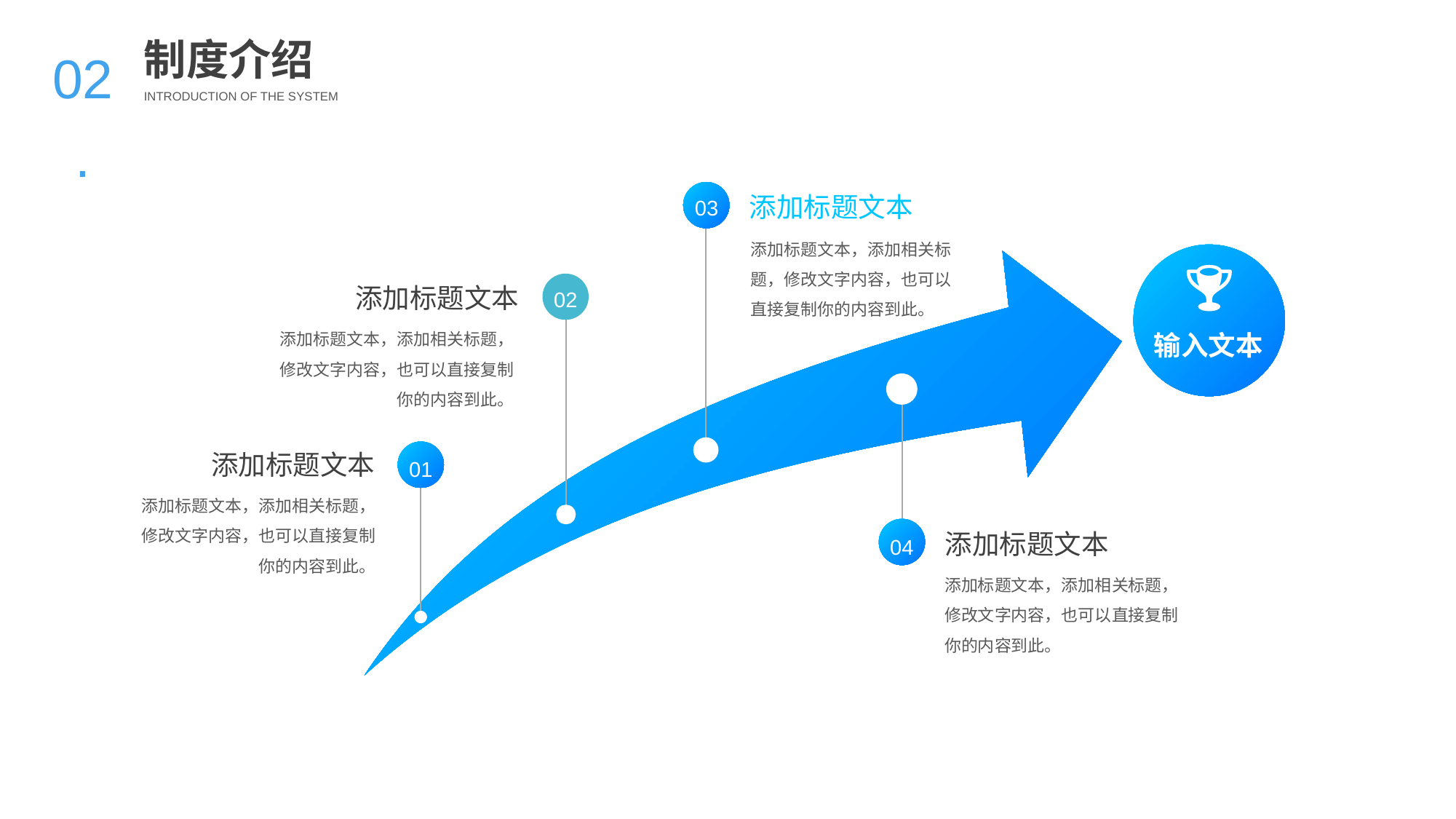

BY YUSHEN
02.
制度介绍
INTRODUCTION OF THE SYSTEM

添加标题文本
03

添加标题文本，添加相关标题，修改文字内容，也可以直接复制你的内容到此。

输入文本

添加标题文本
02

添加标题文本，添加相关标题，修改文字内容，也可以直接复制你的内容到此。

添加标题文本
04
添加标题文本，添加相关标题，修改文字内容，也可以直接复制你的内容到此。

添加标题文本
01

添加标题文本，添加相关标题，修改文字内容，也可以直接复制你的内容到此。